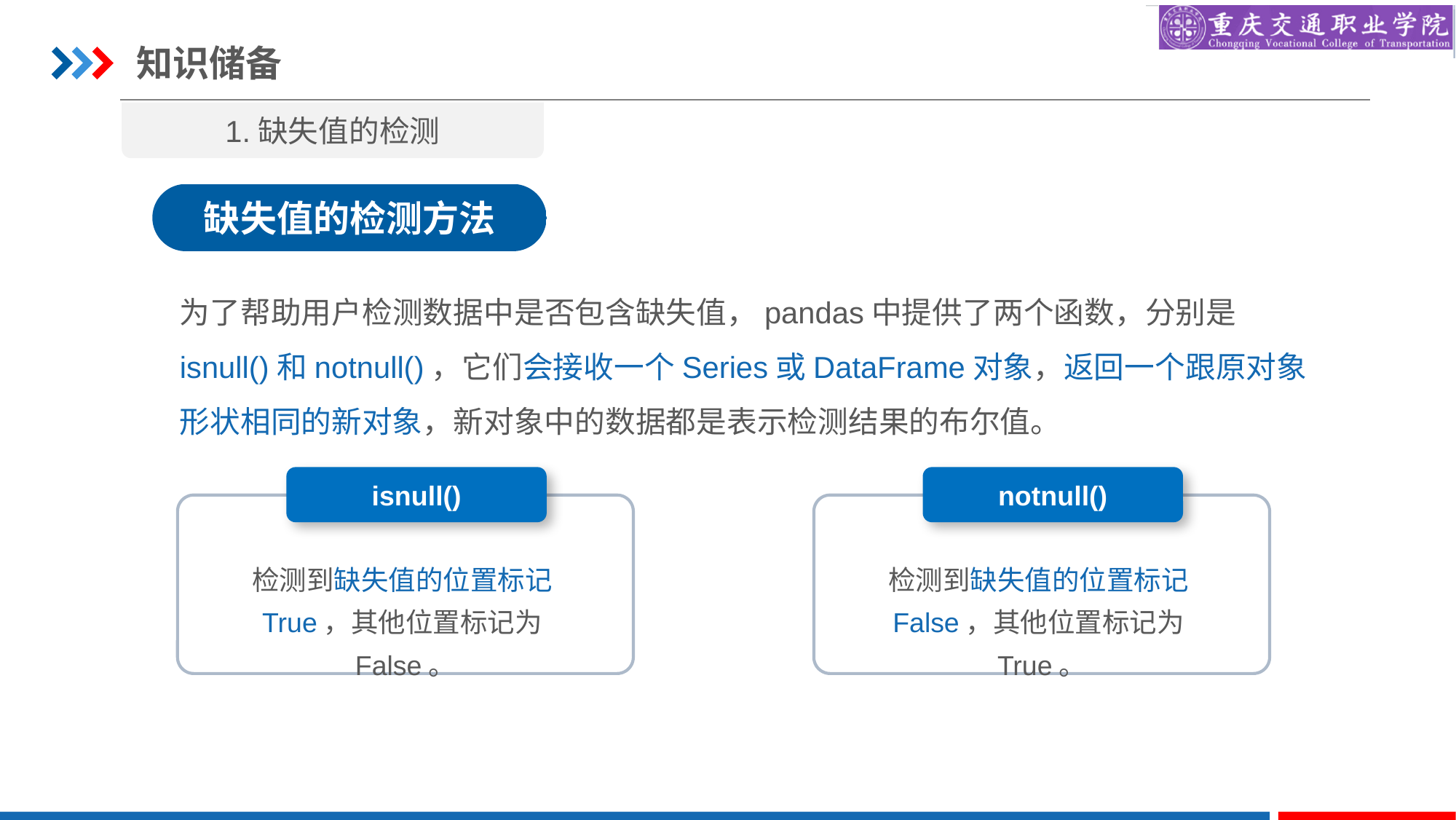

知识储备

1.缺失值的检测
缺失值的检测方法
为了帮助用户检测数据中是否包含缺失值，pandas中提供了两个函数，分别是isnull()和notnull()，它们会接收一个Series或DataFrame对象，返回一个跟原对象形状相同的新对象，新对象中的数据都是表示检测结果的布尔值。

isnull()

检测到缺失值的位置标记True，其他位置标记为False。

notnull()

检测到缺失值的位置标记False，其他位置标记为True。